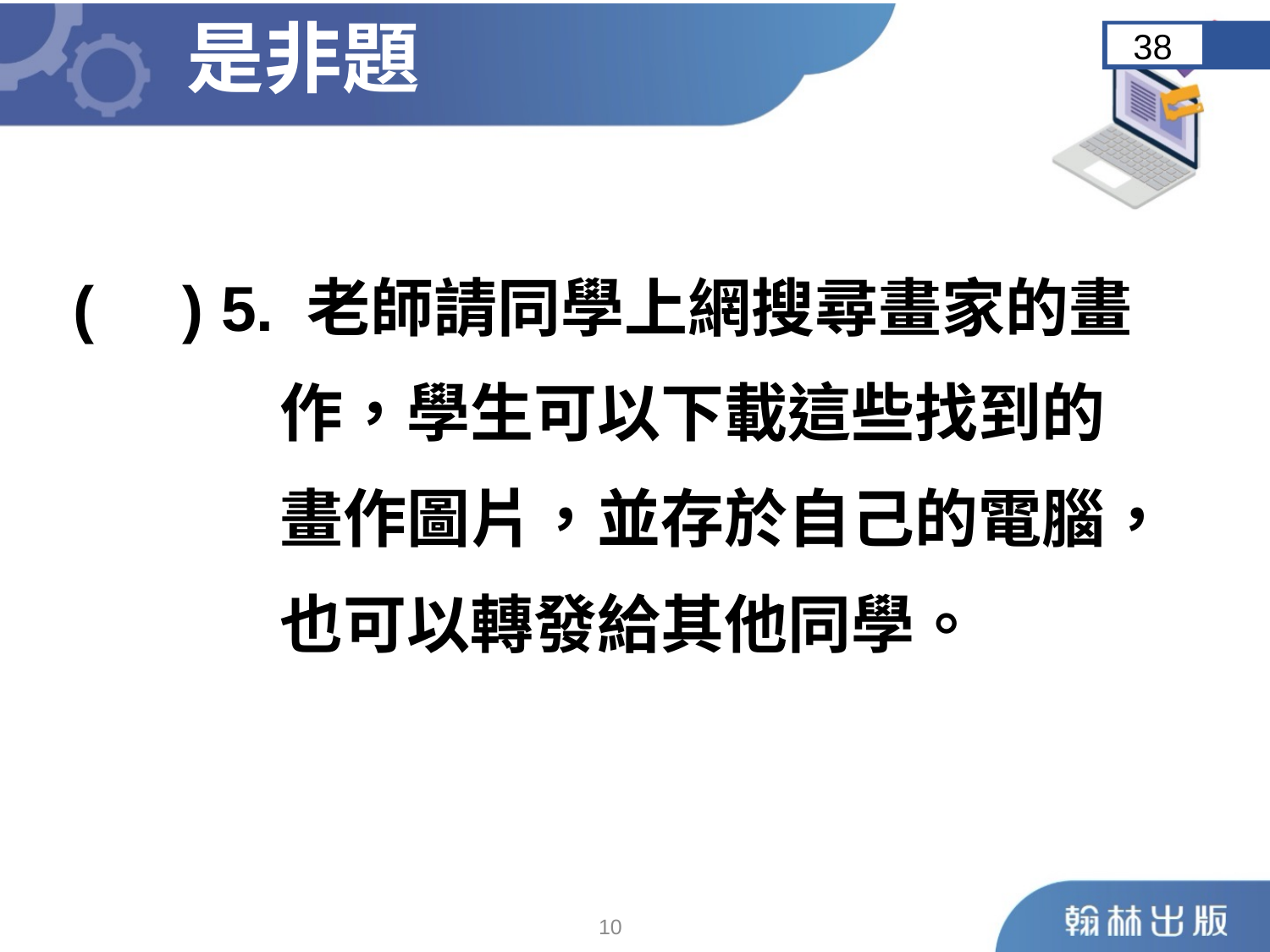

是非題
38
	(     ) 5. 老師請同學上網搜尋畫家的畫
               作，學生可以下載這些找到的
               畫作圖片，並存於自己的電腦，
               也可以轉發給其他同學。
10